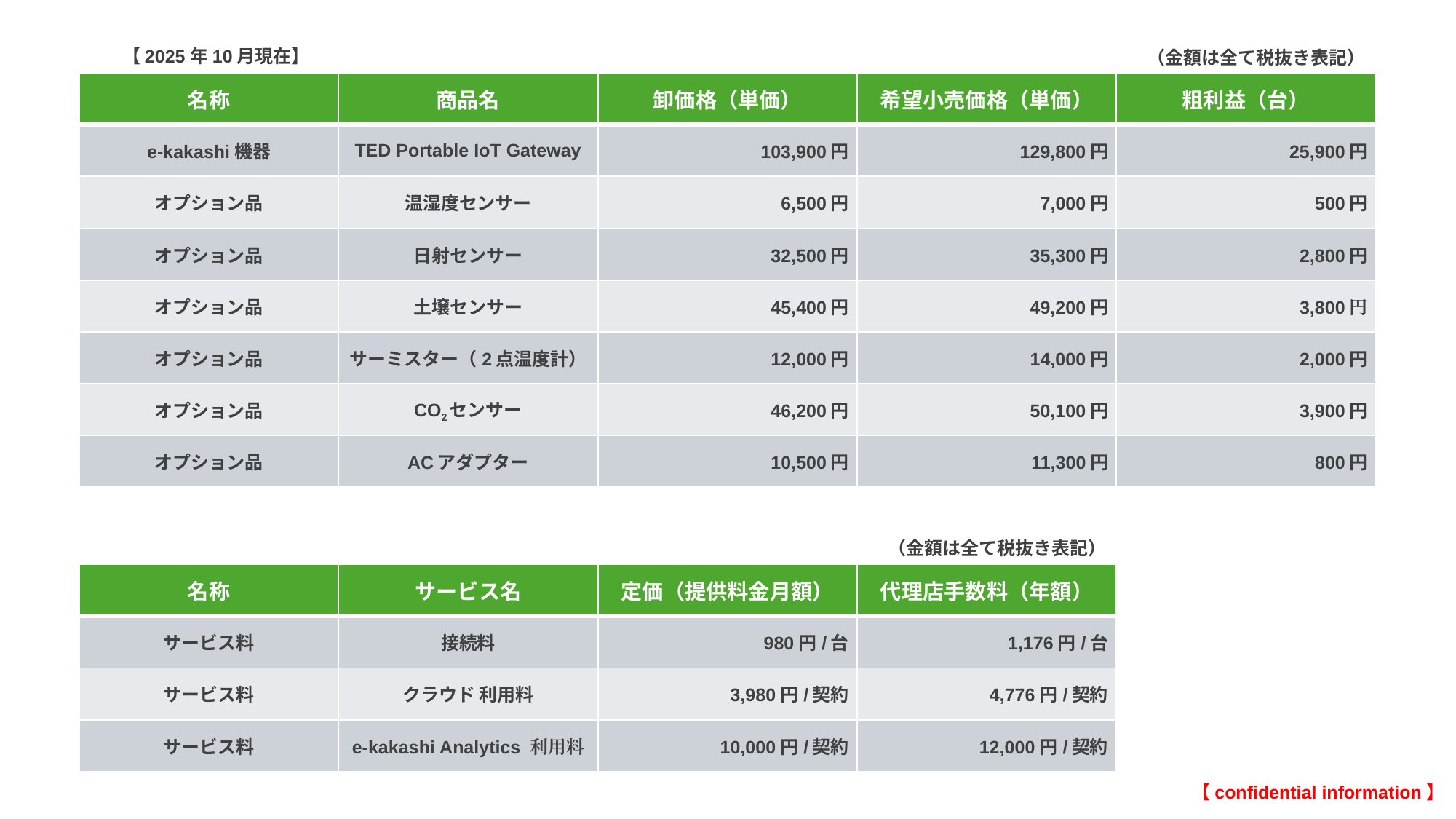

【2025年10月現在】
（金額は全て税抜き表記）
| 名称 | 商品名 | 卸価格（単価） | 希望小売価格（単価） | 粗利益（台） |
| --- | --- | --- | --- | --- |
| e-kakashi機器 | TED Portable IoT Gateway | 103,900円 | 129,800円 | 25,900円 |
| オプション品 | 温湿度センサー | 6,500円 | 7,000円 | 500円 |
| オプション品 | 日射センサー | 32,500円 | 35,300円 | 2,800円 |
| オプション品 | 土壌センサー | 45,400円 | 49,200円 | 3,800円 |
| オプション品 | サーミスター（2点温度計） | 12,000円 | 14,000円 | 2,000円 |
| オプション品 | CO2センサー | 46,200円 | 50,100円 | 3,900円 |
| オプション品 | ACアダプター | 10,500円 | 11,300円 | 800円 |
（金額は全て税抜き表記）
| 名称 | サービス名 | 定価（提供料金月額） | 代理店手数料（年額） |
| --- | --- | --- | --- |
| サービス料 | 接続料 | 980円/台 | 1,176円/台 |
| サービス料 | クラウド 利用料 | 3,980円/契約 | 4,776円/契約 |
| サービス料 | e-kakashi Analytics 利用料 | 10,000円/契約 | 12,000円/契約 |
【confidential information】